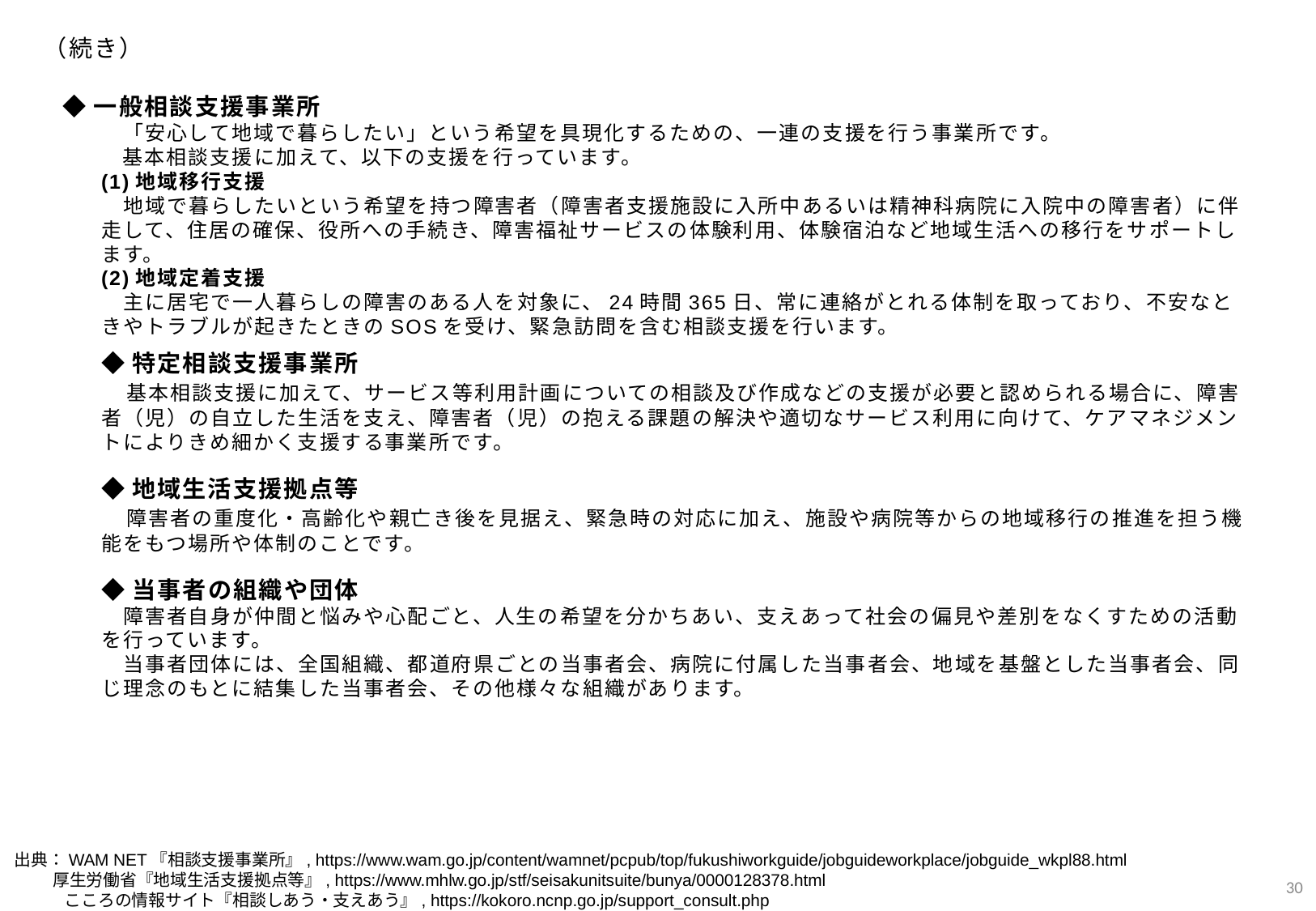

（続き）
◆一般相談支援事業所
　「安心して地域で暮らしたい」という希望を具現化するための、一連の支援を行う事業所です。
　基本相談支援に加えて、以下の支援を行っています。
(1)地域移行支援
　地域で暮らしたいという希望を持つ障害者（障害者支援施設に入所中あるいは精神科病院に入院中の障害者）に伴走して、住居の確保、役所への手続き、障害福祉サービスの体験利用、体験宿泊など地域生活への移行をサポートします。
(2)地域定着支援
　主に居宅で一人暮らしの障害のある人を対象に、24時間365日、常に連絡がとれる体制を取っており、不安なときやトラブルが起きたときのSOSを受け、緊急訪問を含む相談支援を行います。
◆特定相談支援事業所
　基本相談支援に加えて、サービス等利用計画についての相談及び作成などの支援が必要と認められる場合に、障害者（児）の自立した生活を支え、障害者（児）の抱える課題の解決や適切なサービス利用に向けて、ケアマネジメントによりきめ細かく支援する事業所です。
◆地域生活支援拠点等
　障害者の重度化・高齢化や親亡き後を見据え、緊急時の対応に加え、施設や病院等からの地域移行の推進を担う機能をもつ場所や体制のことです。
◆当事者の組織や団体
　障害者自身が仲間と悩みや心配ごと、人生の希望を分かちあい、支えあって社会の偏見や差別をなくすための活動を行っています。
　当事者団体には、全国組織、都道府県ごとの当事者会、病院に付属した当事者会、地域を基盤とした当事者会、同じ理念のもとに結集した当事者会、その他様々な組織があります。
出典：WAM NET『相談支援事業所』, https://www.wam.go.jp/content/wamnet/pcpub/top/fukushiworkguide/jobguideworkplace/jobguide_wkpl88.html
         厚生労働省『地域生活支援拠点等』, https://www.mhlw.go.jp/stf/seisakunitsuite/bunya/0000128378.html
　　　こころの情報サイト『相談しあう・支えあう』, https://kokoro.ncnp.go.jp/support_consult.php
30